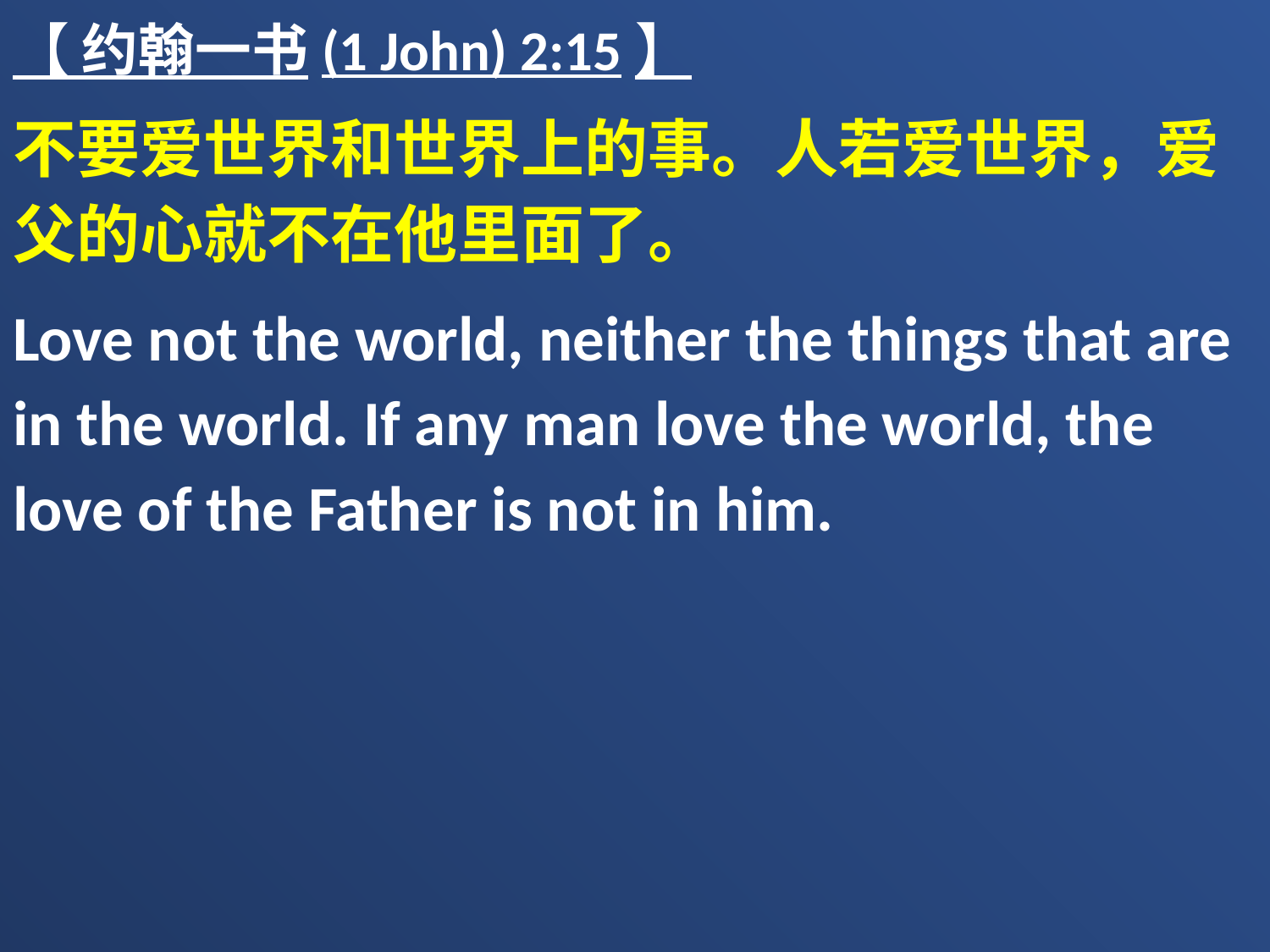

【 约翰一书(1 John) 2:15】
不要爱世界和世界上的事。人若爱世界，爱父的心就不在他里面了。
Love not the world, neither the things that are in the world. If any man love the world, the love of the Father is not in him.